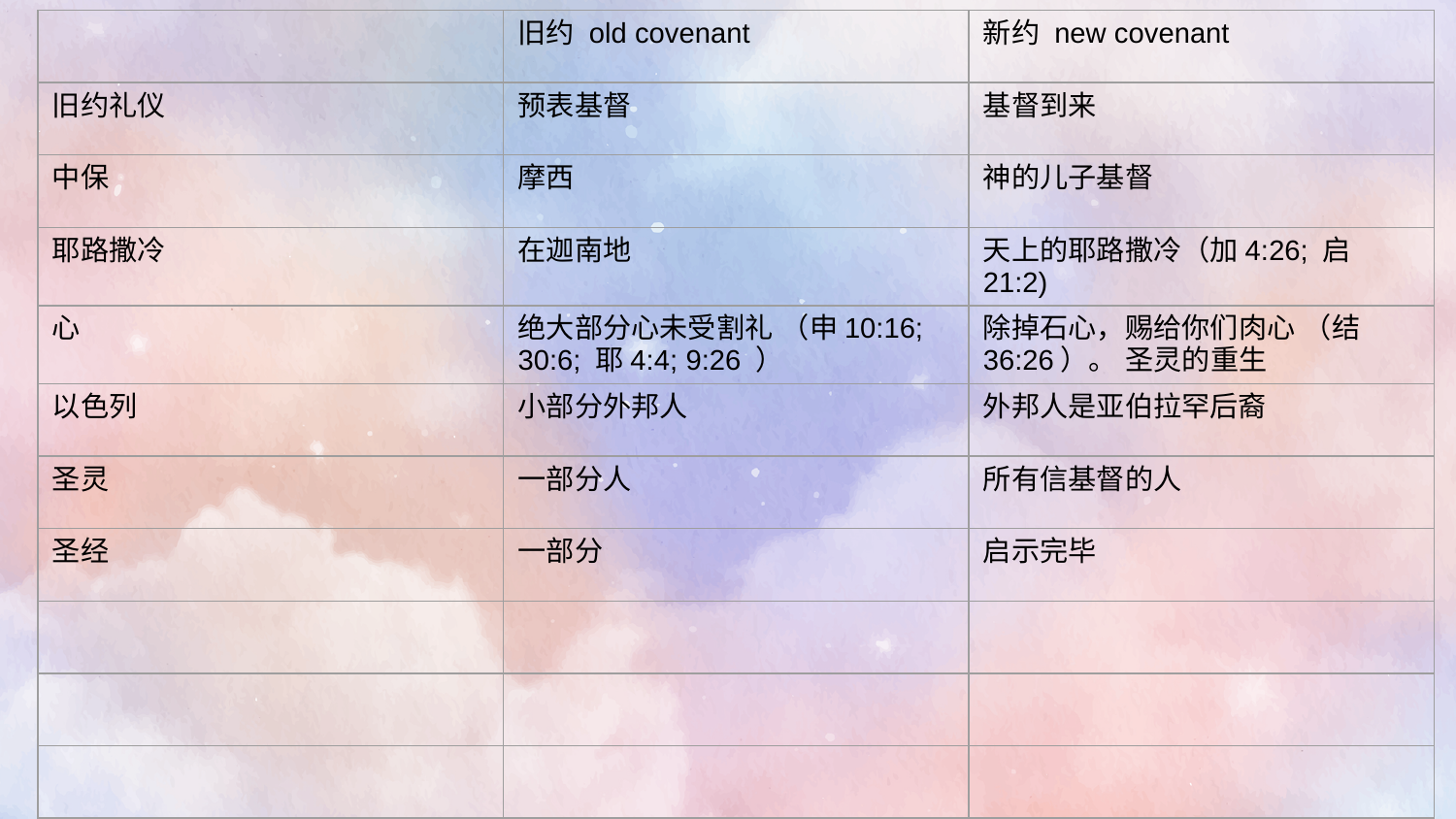

|  | 旧约 old covenant | 新约 new covenant |
| --- | --- | --- |
| 旧约礼仪 | 预表基督 | 基督到来 |
| 中保 | 摩西 | 神的儿子基督 |
| 耶路撒冷 | 在迦南地 | 天上的耶路撒冷（加4:26; 启21:2) |
| 心 | 绝大部分心未受割礼 （申10:16; 30:6; 耶4:4; 9:26 ） | 除掉石心，赐给你们肉心 （结36:26）。 圣灵的重生 |
| 以色列 | 小部分外邦人 | 外邦人是亚伯拉罕后裔 |
| 圣灵 | 一部分人 | 所有信基督的人 |
| 圣经 | 一部分 | 启示完毕 |
|  |  |  |
|  |  |  |
|  |  |  |